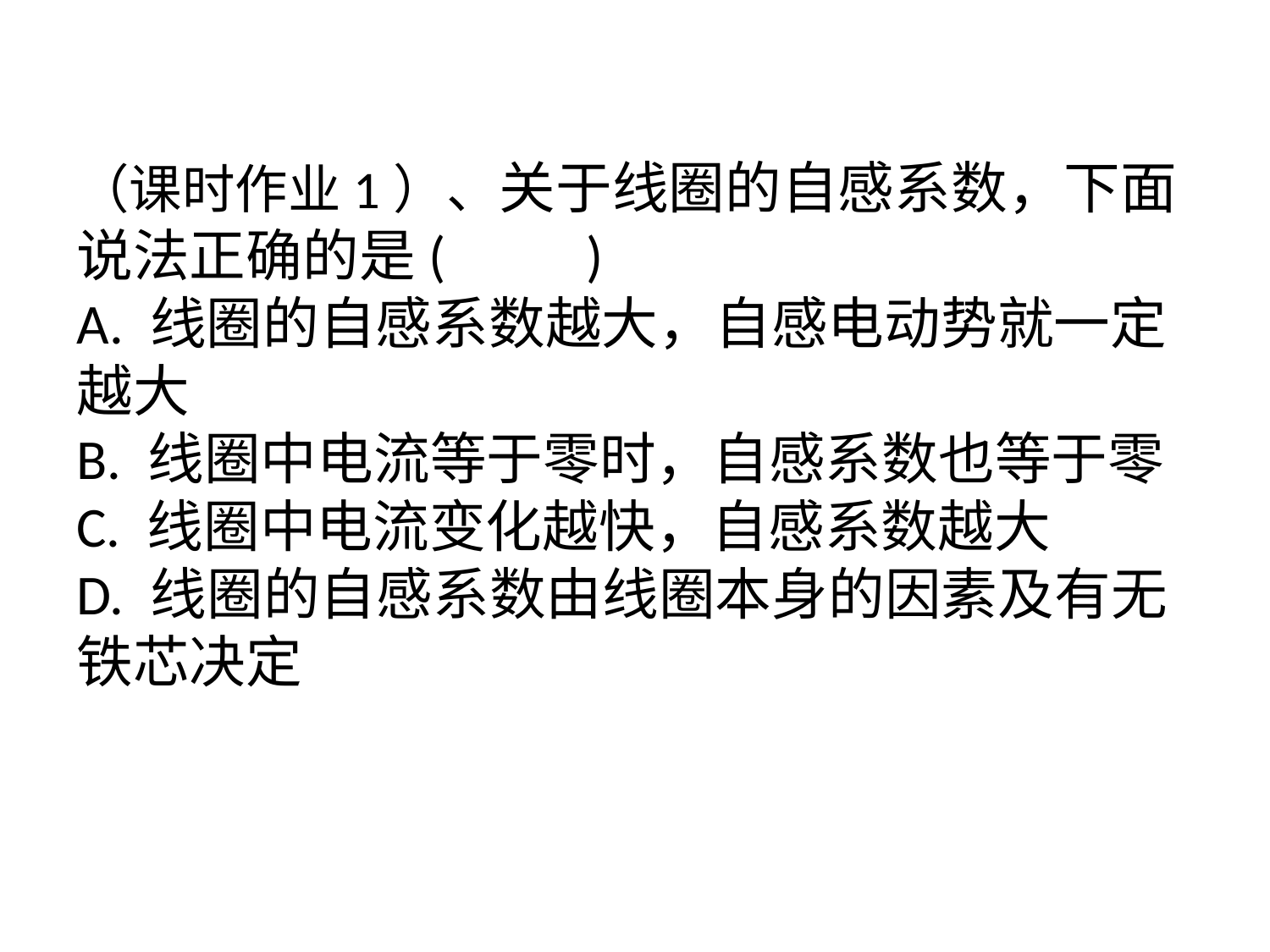

（课时作业1）、关于线圈的自感系数，下面说法正确的是(　　)
A. 线圈的自感系数越大，自感电动势就一定越大
B. 线圈中电流等于零时，自感系数也等于零
C. 线圈中电流变化越快，自感系数越大
D. 线圈的自感系数由线圈本身的因素及有无铁芯决定